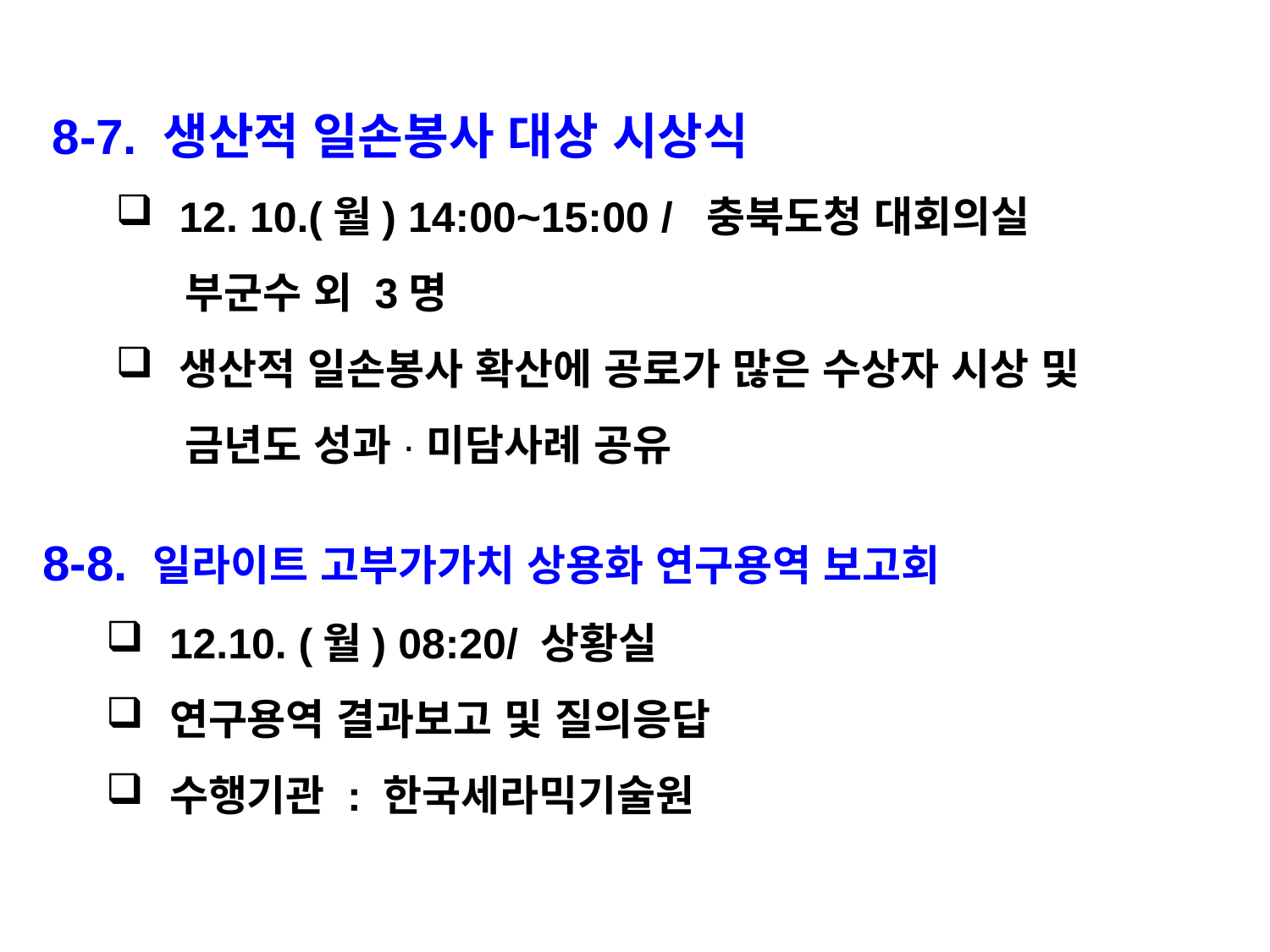

8-7. 생산적 일손봉사 대상 시상식
12. 10.(월) 14:00~15:00 /  충북도청 대회의실
     부군수 외 3명
생산적 일손봉사 확산에 공로가 많은 수상자 시상 및
     금년도 성과·미담사례 공유
8-8. 일라이트 고부가가치 상용화 연구용역 보고회
12.10. (월) 08:20/ 상황실
연구용역 결과보고 및 질의응답
수행기관 : 한국세라믹기술원